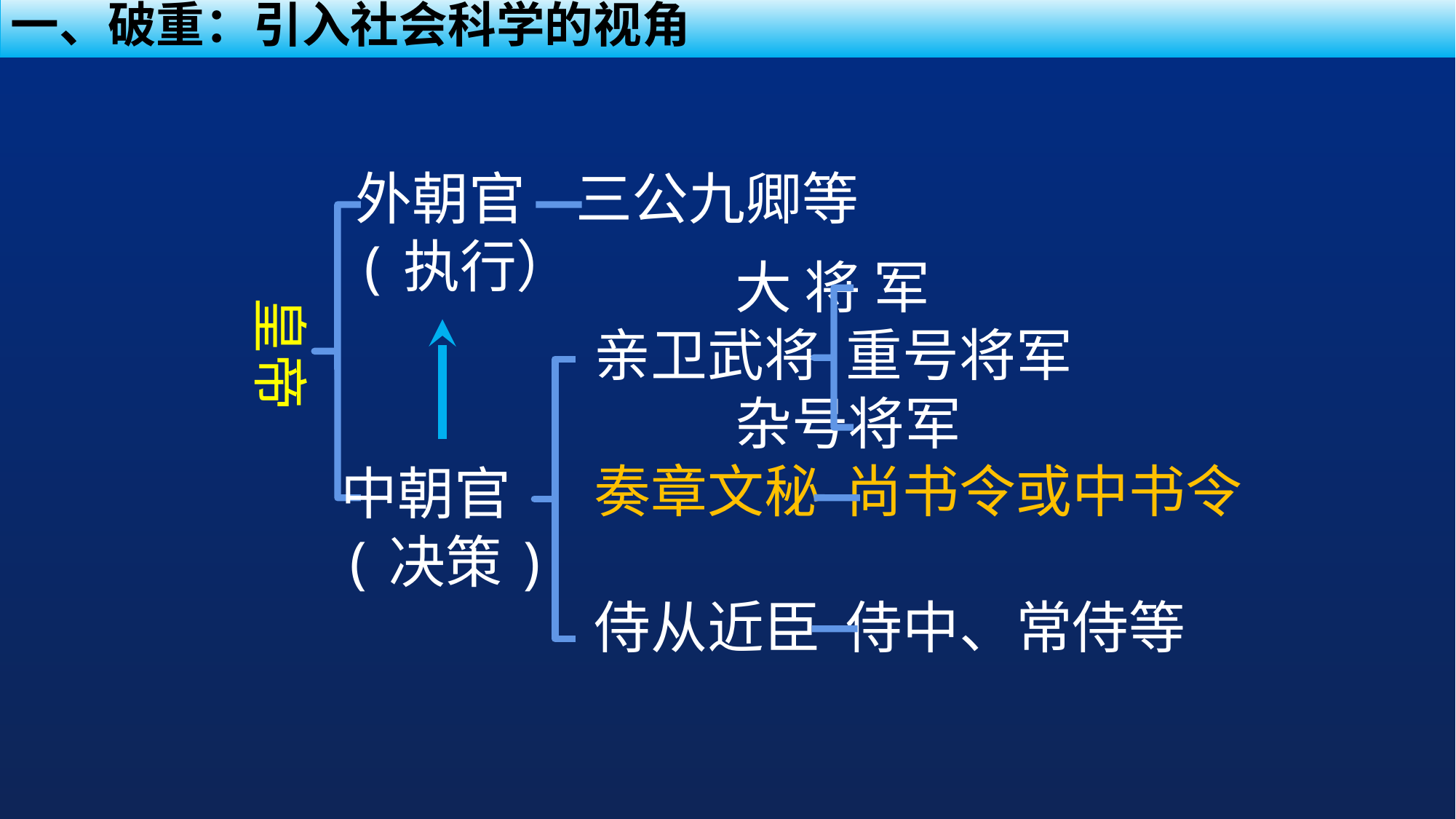

一、破重：引入社会科学的视角
外朝官
(执行）
三公九卿等

          大 将 军
亲卫武将  重号将军
          杂号将军
奏章文秘  尚书令或中书令

侍从近臣  侍中、常侍等
皇帝

中朝官
(决策)